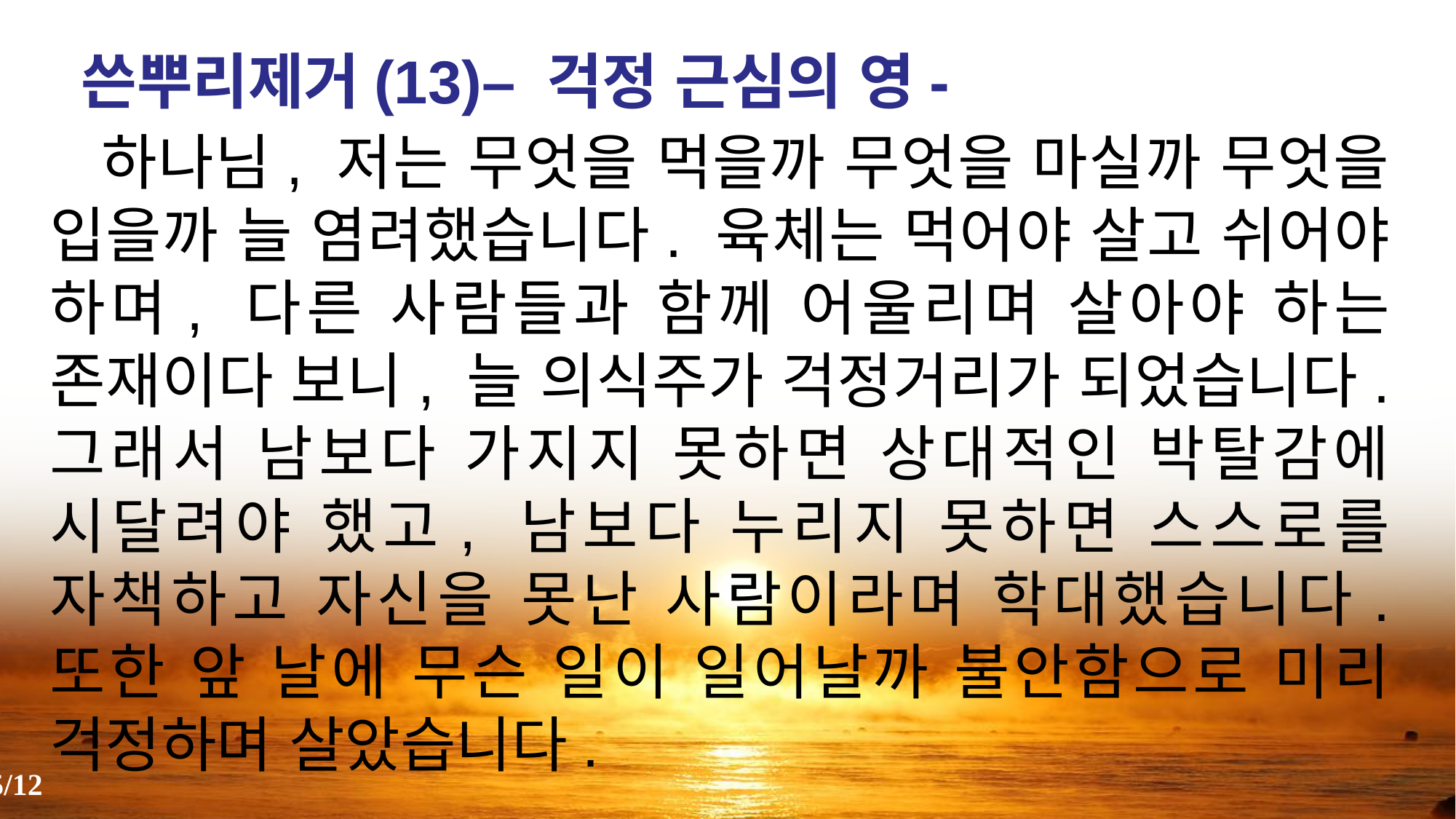

쓴뿌리제거(13)– 걱정 근심의 영-
  하나님, 저는 무엇을 먹을까 무엇을 마실까 무엇을 입을까 늘 염려했습니다. 육체는 먹어야 살고 쉬어야 하며, 다른 사람들과 함께 어울리며 살아야 하는 존재이다 보니, 늘 의식주가 걱정거리가 되었습니다. 그래서 남보다 가지지 못하면 상대적인 박탈감에 시달려야 했고, 남보다 누리지 못하면 스스로를 자책하고 자신을 못난 사람이라며 학대했습니다. 또한 앞 날에 무슨 일이 일어날까 불안함으로 미리 걱정하며 살았습니다.